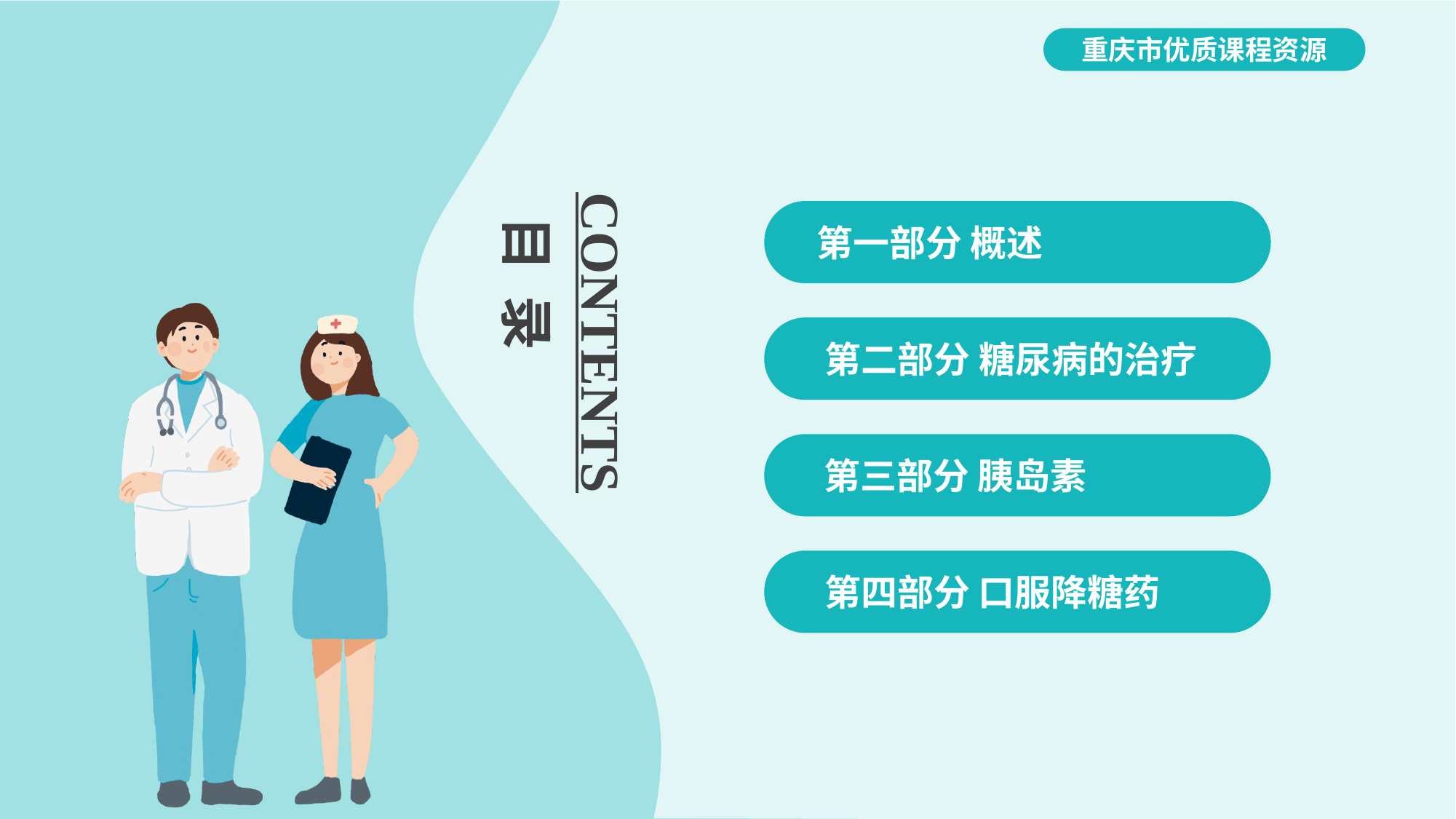

第一部分 概述

第二部分 糖尿病的治疗

第三部分 胰岛素

第四部分 口服降糖药